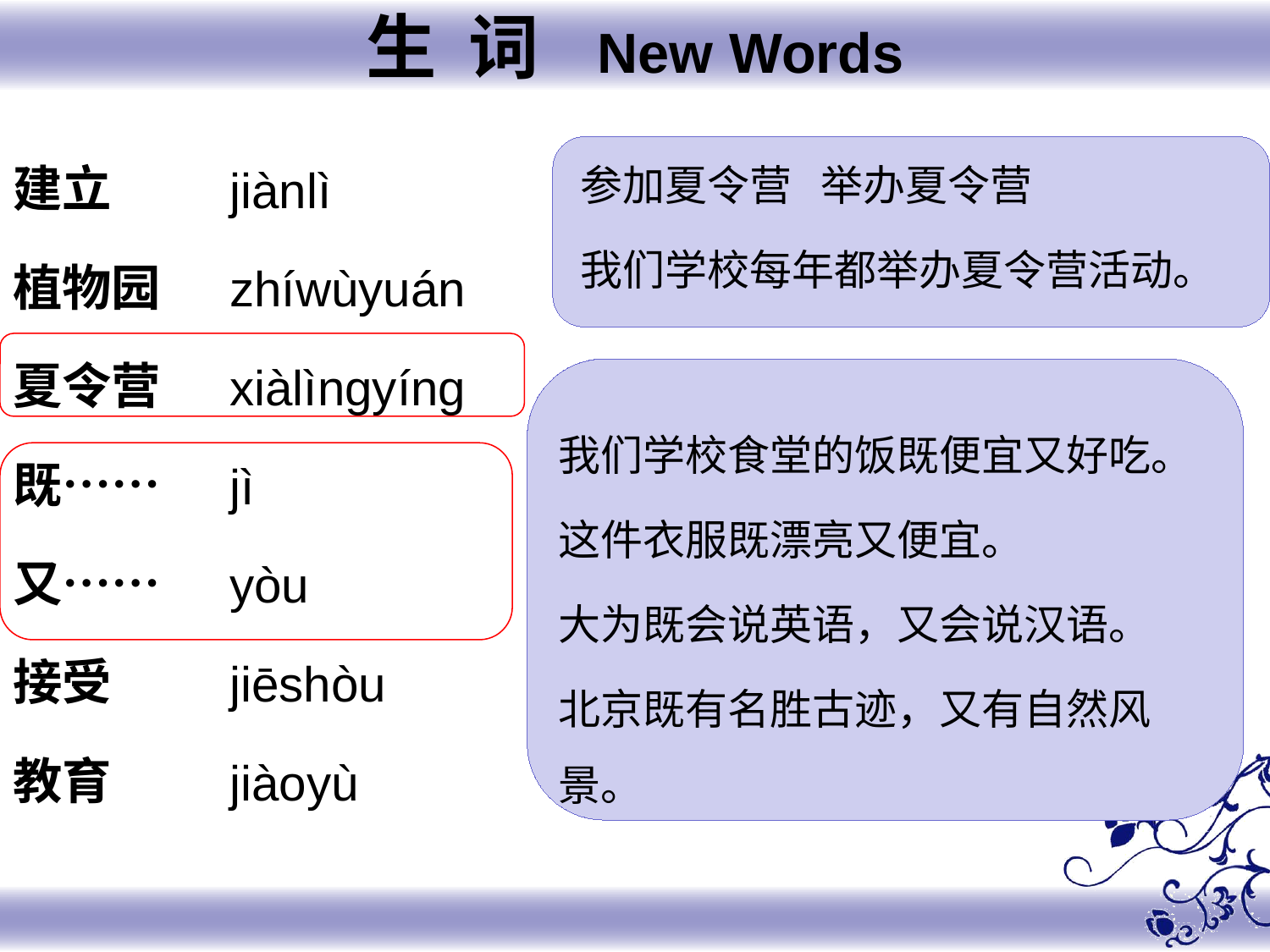

生  词   New Words
建立
植物园
夏令营
既……
又……
接受
教育

jiànlì
zhíwùyuán
xiàlìngyíng
jì
yòu
jiēshòu
jiàoyù
参加夏令营   举办夏令营
我们学校每年都举办夏令营活动。

我们学校食堂的饭既便宜又好吃。
这件衣服既漂亮又便宜。
大为既会说英语，又会说汉语。
北京既有名胜古迹，又有自然风景。